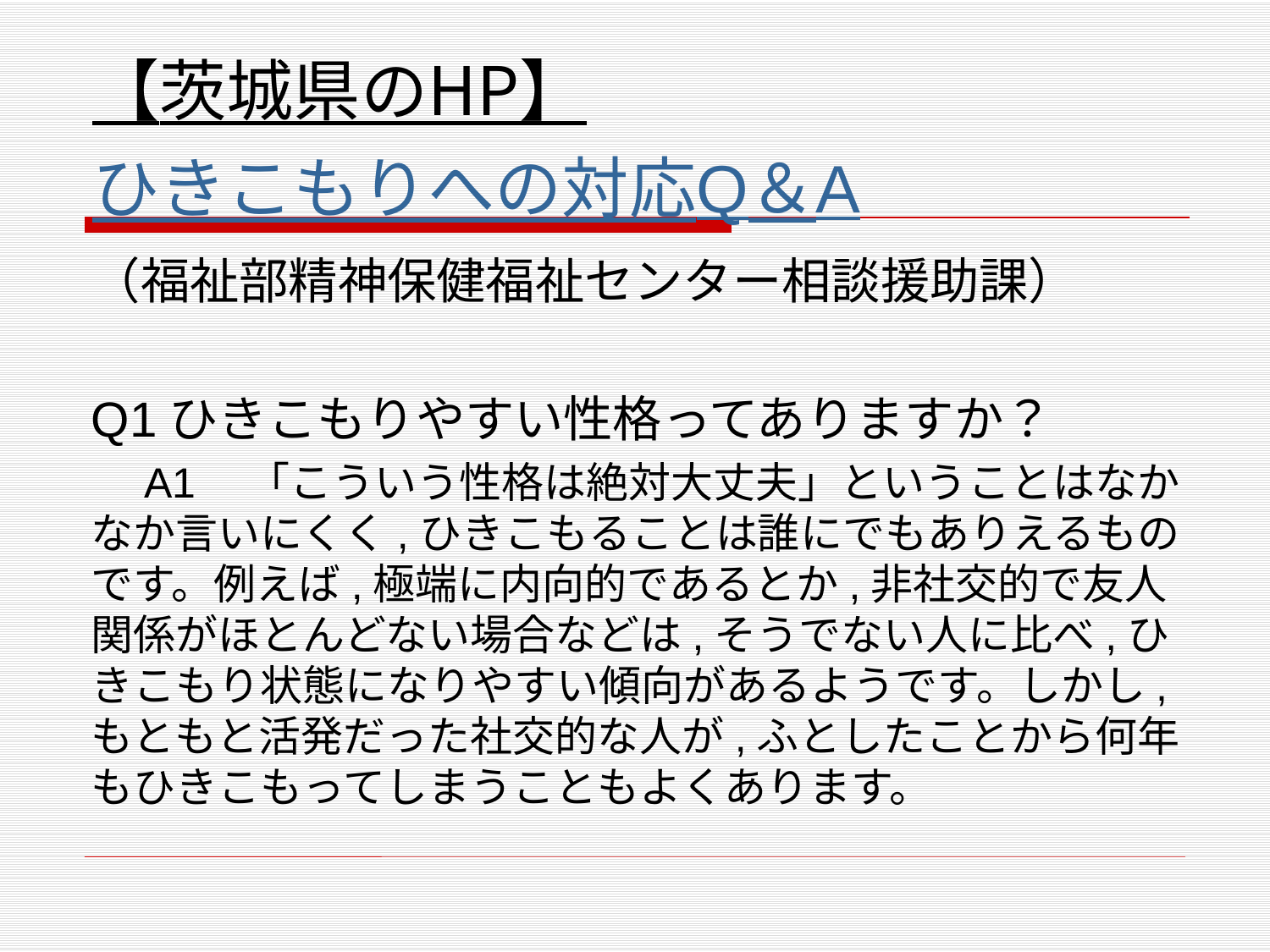

# 【茨城県のHP】 ひきこもりへの対応Q＆A
（福祉部精神保健福祉センター相談援助課）

Q1ひきこもりやすい性格ってありますか？
　A1　「こういう性格は絶対大丈夫」ということはなかなか言いにくく,ひきこもることは誰にでもありえるものです。例えば,極端に内向的であるとか,非社交的で友人関係がほとんどない場合などは,そうでない人に比べ,ひきこもり状態になりやすい傾向があるようです。しかし,もともと活発だった社交的な人が,ふとしたことから何年もひきこもってしまうこともよくあります。